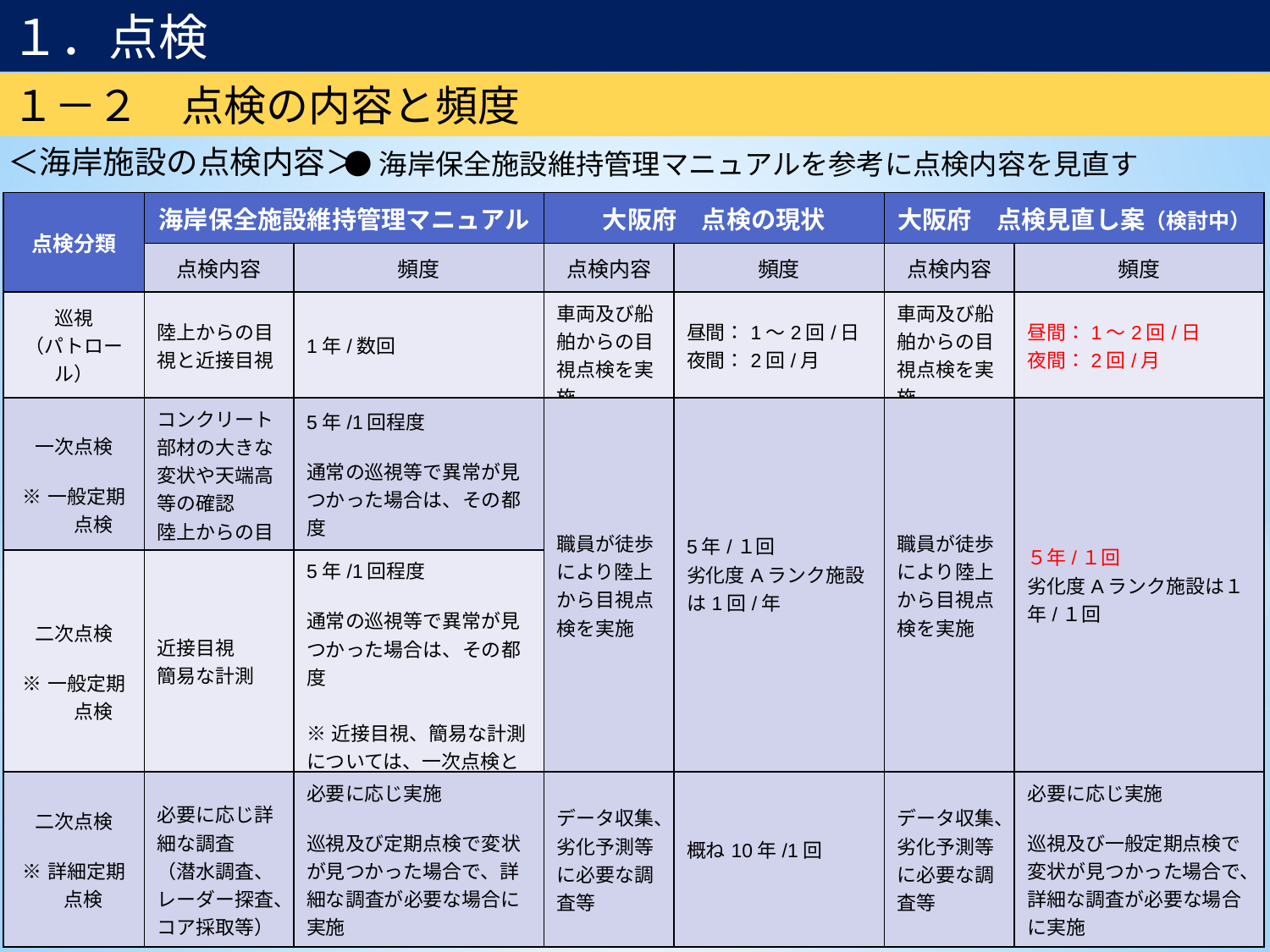

１．点検
１－２　点検の内容と頻度
＜海岸施設の点検内容＞
●海岸保全施設維持管理マニュアルを参考に点検内容を見直す
| 点検分類 | 海岸保全施設維持管理マニュアル |  | 大阪府　点検の現状 |  | 大阪府　点検見直し案（検討中） |  |
| --- | --- | --- | --- | --- | --- | --- |
|  | 点検内容 | 頻度 | 点検内容 | 頻度 | 点検内容 | 頻度 |
| 巡視 （パトロール） | 陸上からの目視と近接目視 | 1年/数回 | 車両及び船舶からの目視点検を実施 | 昼間：1～2回/日 夜間：2回/月 | 車両及び船舶からの目視点検を実施 | 昼間：1～2回/日 夜間：2回/月 |
| 一次点検 ※一般定期 　　点検 | コンクリート部材の大きな変状や天端高等の確認 陸上からの目視等 | 5年/1回程度 通常の巡視等で異常が見つかった場合は、その都度 | 職員が徒歩により陸上から目視点検を実施 | 5年/１回 劣化度Aランク施設は1回/年 | 職員が徒歩により陸上から目視点検を実施 | ５年/１回 劣化度Aランク施設は１年/１回 |
| 二次点検 ※一般定期 　　点検 | 近接目視 簡易な計測 | 5年/1回程度 通常の巡視等で異常が見つかった場合は、その都度 　 ※近接目視、簡易な計測については、一次点検と合わせて行ってもよい |  |  |  |  |
| 二次点検 ※詳細定期 　点検 | 必要に応じ詳細な調査 （潜水調査、レーダー探査、コア採取等） | 必要に応じ実施 巡視及び定期点検で変状が見つかった場合で、詳細な調査が必要な場合に実施 | データ収集、劣化予測等に必要な調査等 | 概ね10年/1回 | データ収集、劣化予測等に必要な調査等 | 必要に応じ実施 巡視及び一般定期点検で変状が見つかった場合で、詳細な調査が必要な場合に実施 |
19